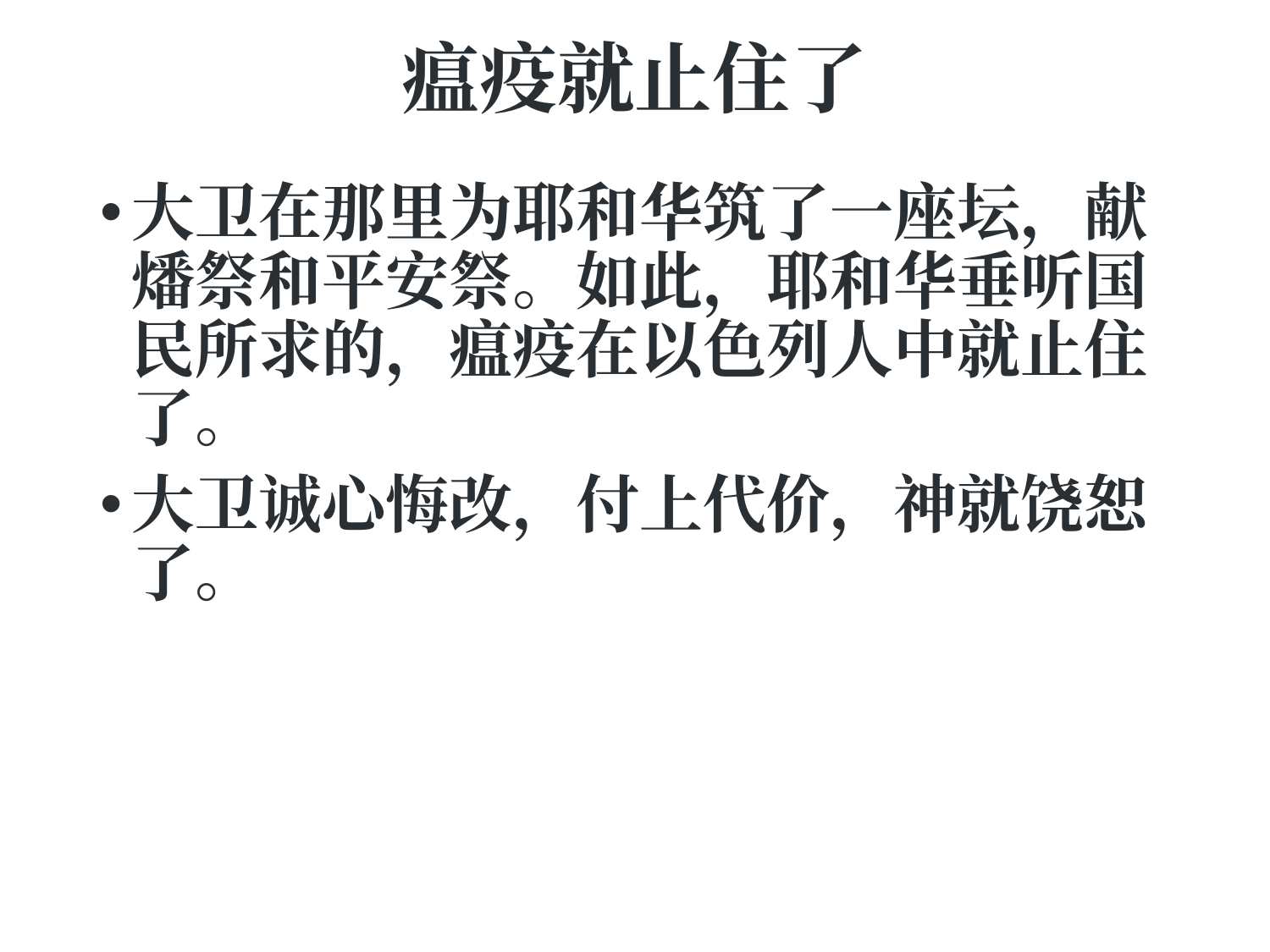

# 瘟疫就止住了
大卫在那里为耶和华筑了一座坛，献燔祭和平安祭。如此，耶和华垂听国民所求的，瘟疫在以色列人中就止住了。
大卫诚心悔改，付上代价，神就饶恕了。